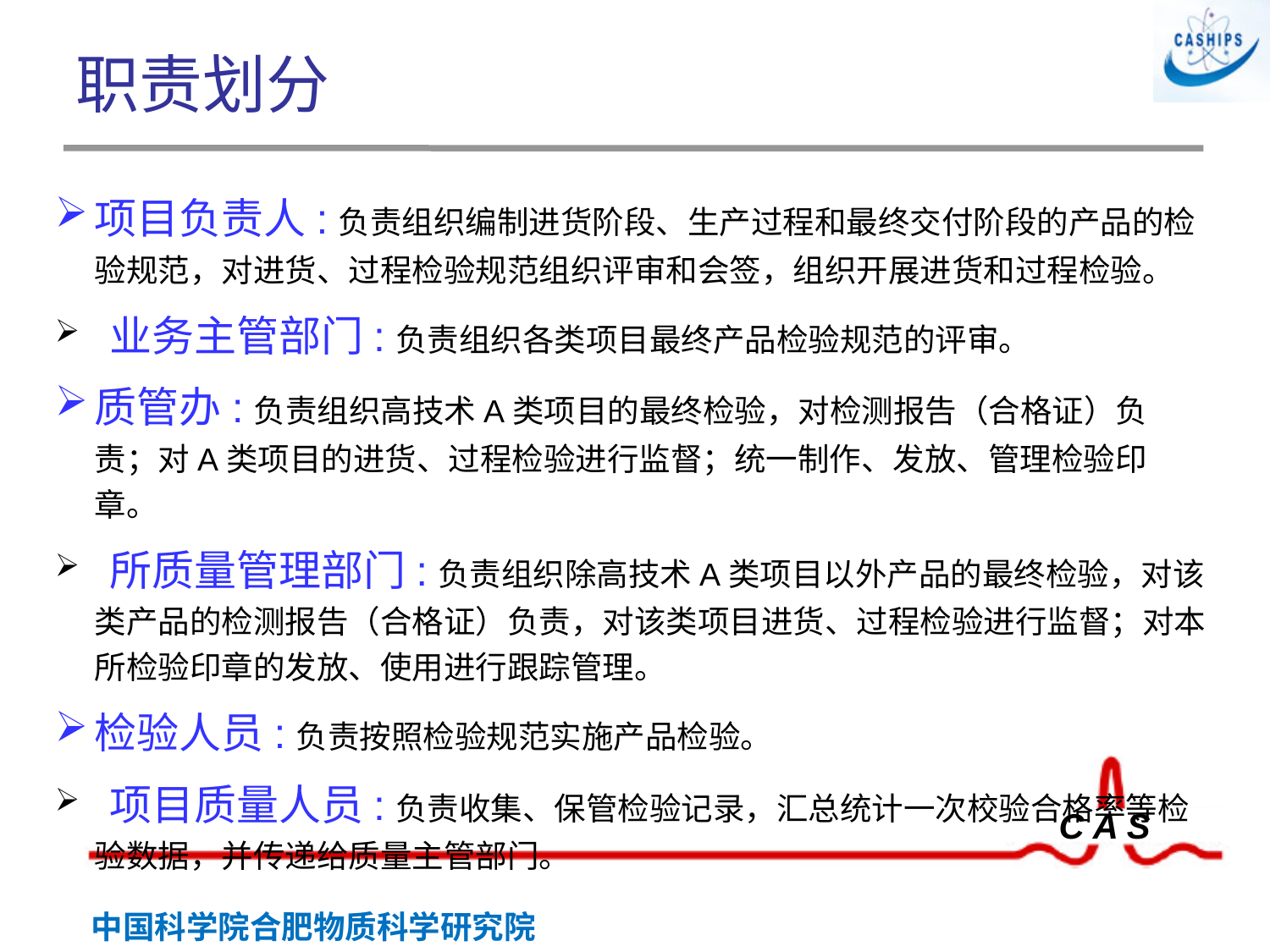

# 职责划分
项目负责人:负责组织编制进货阶段、生产过程和最终交付阶段的产品的检验规范，对进货、过程检验规范组织评审和会签，组织开展进货和过程检验。
 业务主管部门:负责组织各类项目最终产品检验规范的评审。
质管办:负责组织高技术A类项目的最终检验，对检测报告（合格证）负责；对A类项目的进货、过程检验进行监督；统一制作、发放、管理检验印章。
 所质量管理部门:负责组织除高技术A类项目以外产品的最终检验，对该类产品的检测报告（合格证）负责，对该类项目进货、过程检验进行监督；对本所检验印章的发放、使用进行跟踪管理。
检验人员:负责按照检验规范实施产品检验。
 项目质量人员:负责收集、保管检验记录，汇总统计一次校验合格率等检验数据，并传递给质量主管部门。